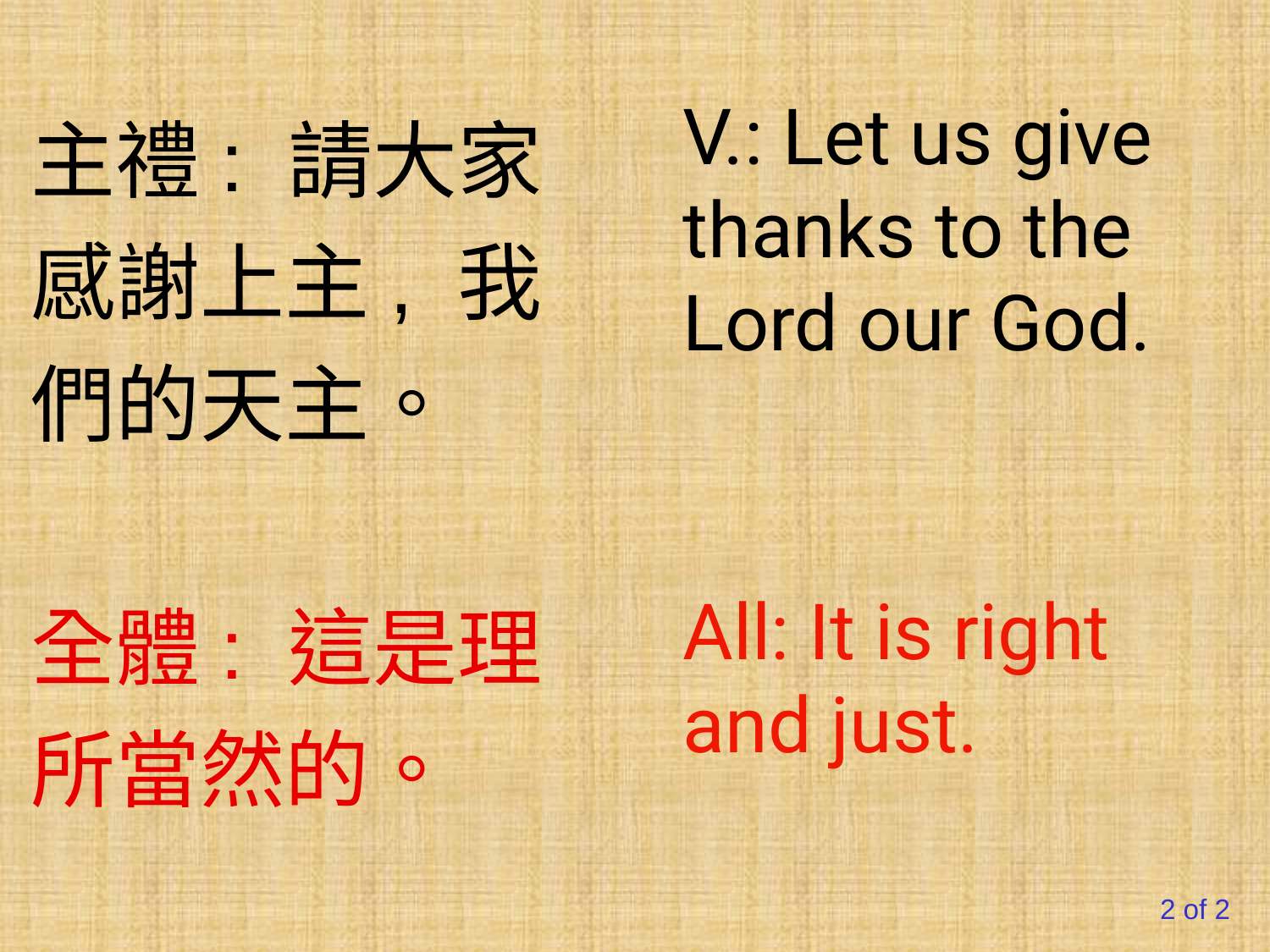

主禮: 請大家感謝上主, 我們的天主。

全體: 這是理所當然的。

V.: Let us give thanks to the Lord our God.

All: It is right and just.
2 of 2